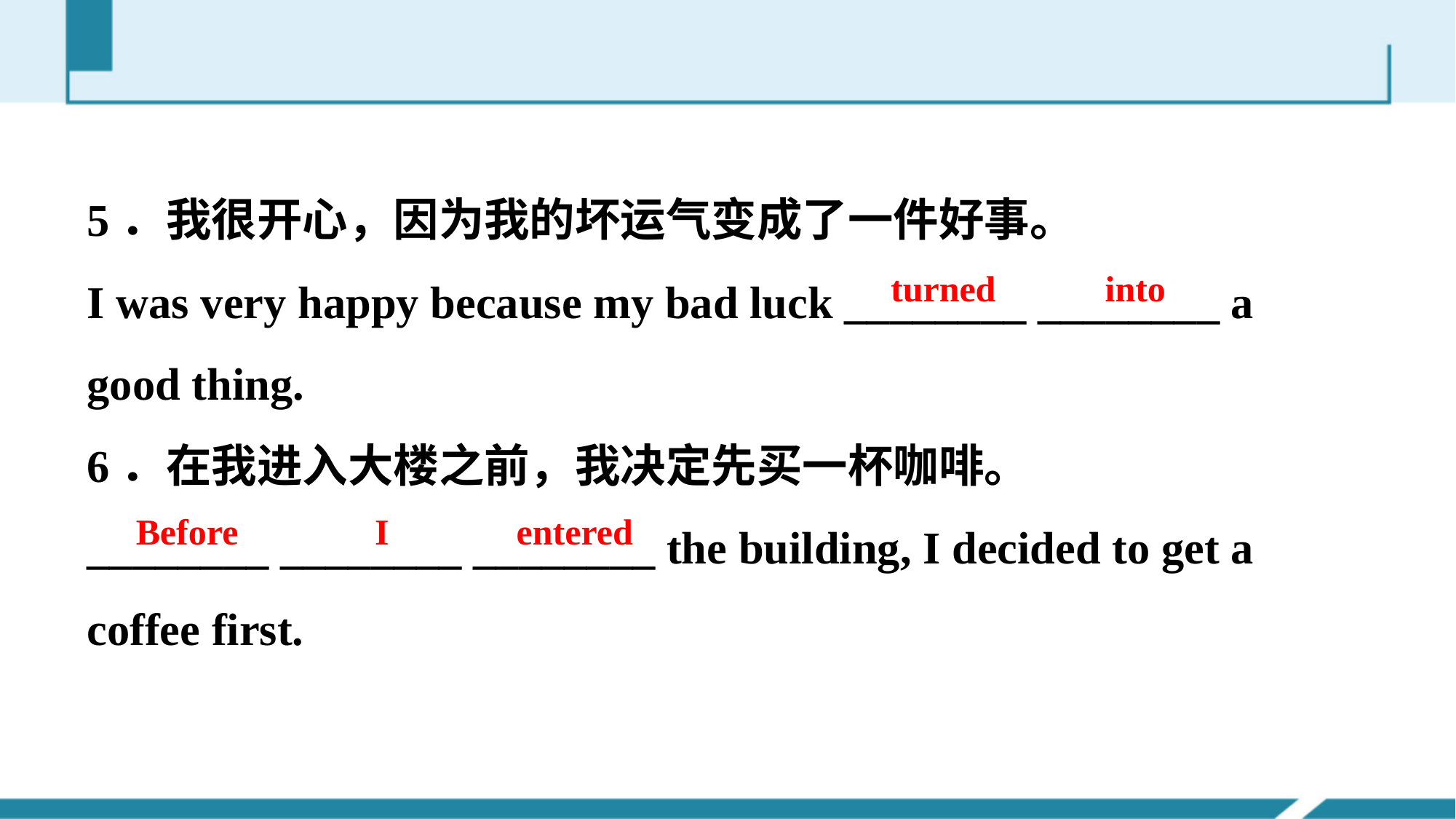

5．我很开心，因为我的坏运气变成了一件好事。
I was very happy because my bad luck ________ ________ a good thing.
6．在我进入大楼之前，我决定先买一杯咖啡。
________ ________ ________ the building, I decided to get a coffee first.
turned            into
Before               I              entered